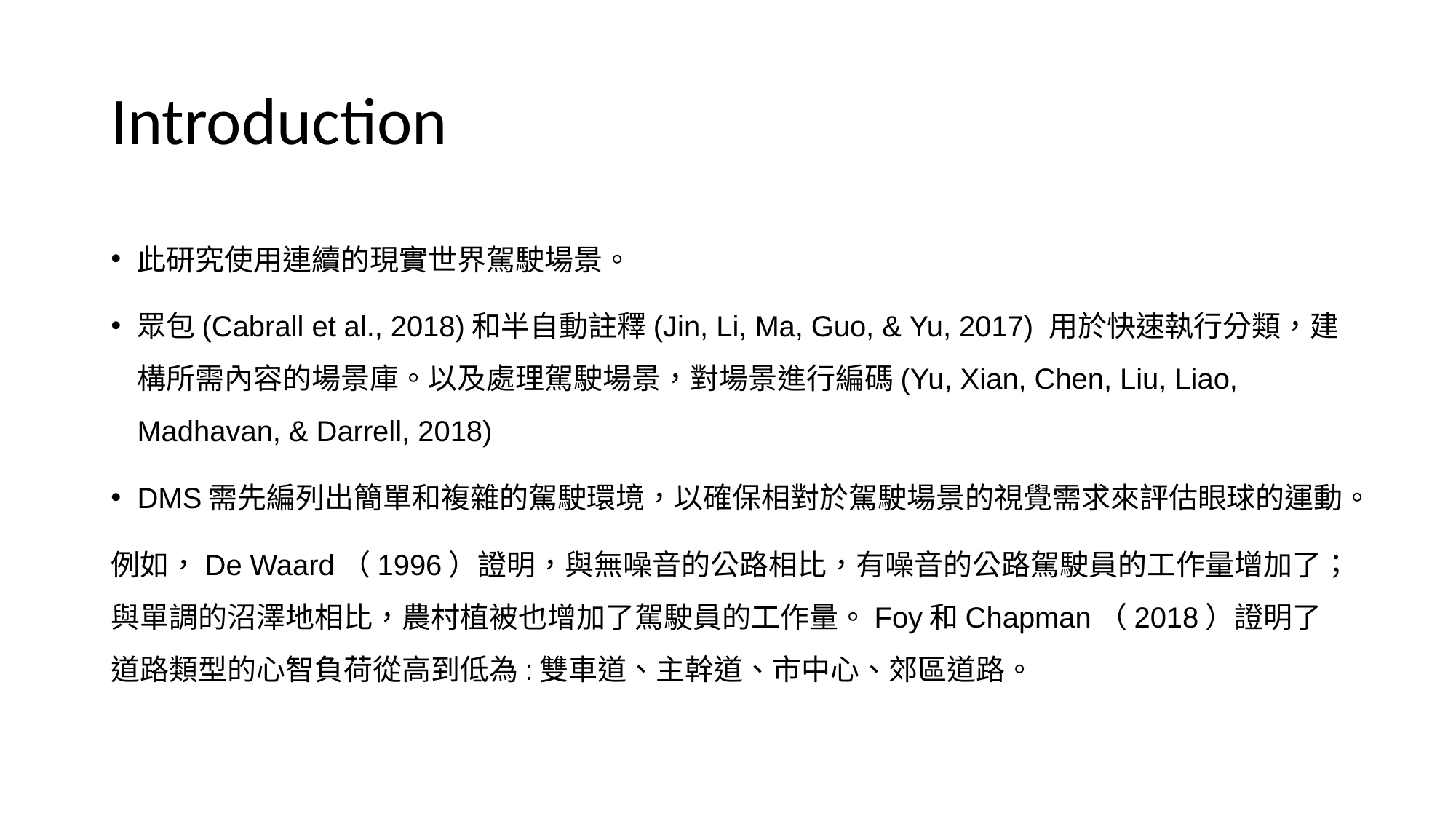

# Introduction
此研究使用連續的現實世界駕駛場景。
眾包(Cabrall et al., 2018)和半自動註釋(Jin, Li, Ma, Guo, & Yu, 2017) 用於快速執行分類，建構所需內容的場景庫。以及處理駕駛場景，對場景進行編碼(Yu, Xian, Chen, Liu, Liao, Madhavan, & Darrell, 2018)
DMS需先編列出簡單和複雜的駕駛環境，以確保相對於駕駛場景的視覺需求來評估眼球的運動。
例如，De Waard（1996）證明，與無噪音的公路相比，有噪音的公路駕駛員的工作量增加了；與單調的沼澤地相比，農村植被也增加了駕駛員的工作量。Foy和Chapman（2018）證明了道路類型的心智負荷從高到低為:雙車道、主幹道、市中心、郊區道路。